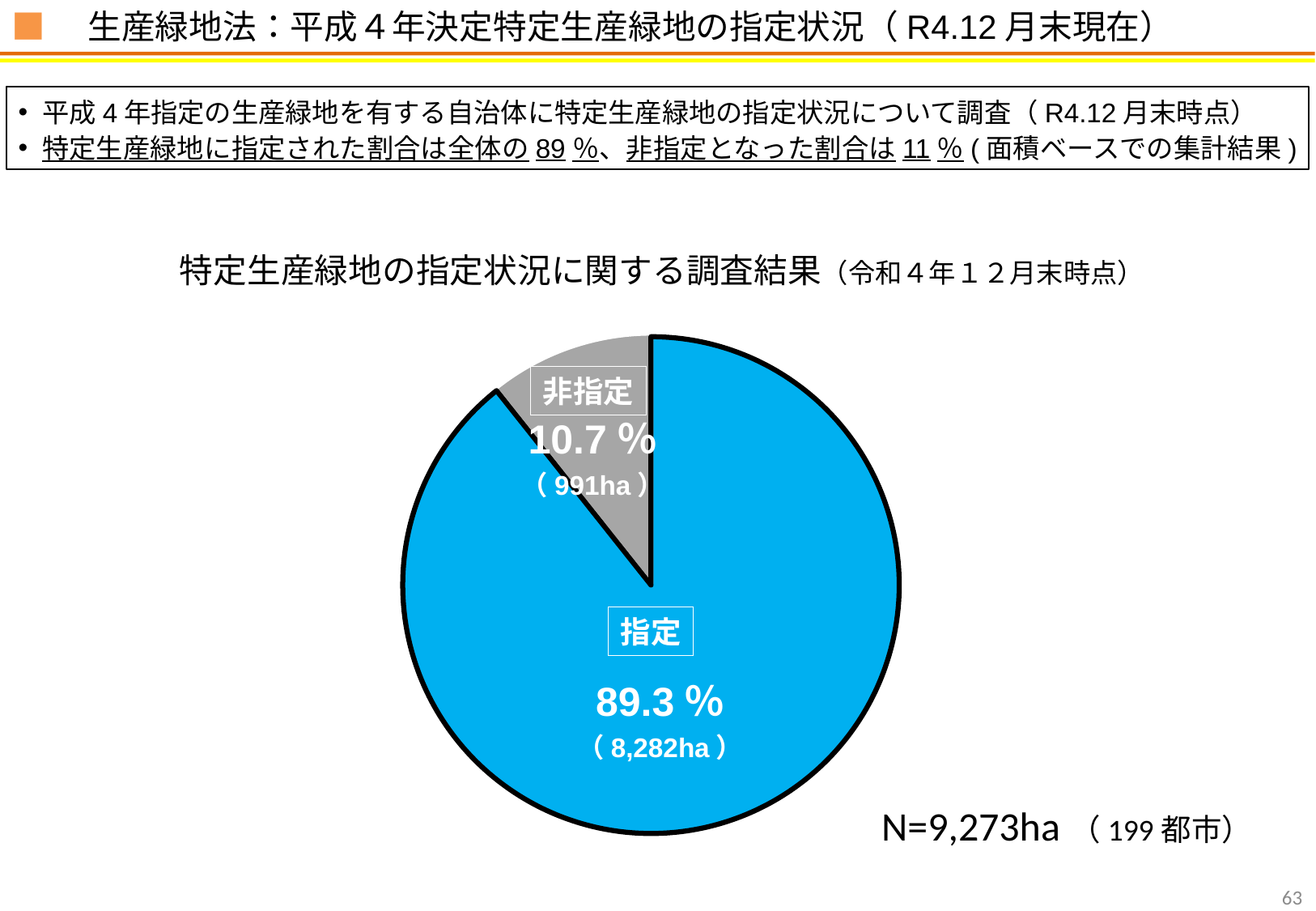

■　生産緑地法：平成４年決定特定生産緑地の指定状況（R4.12月末現在）

平成4年指定の生産緑地を有する自治体に特定生産緑地の指定状況について調査（R4.12月末時点）
特定生産緑地に指定された割合は全体の89％、非指定となった割合は11％(面積ベースでの集計結果)

### Chart

| Category |  |
|---|---|
| 指定済（申出基準日後） | 8281.87398 |
| 指定済（申出基準日前） | 0.0 |
| 指定受付済 | 0.0 |
| 意向有 | 0.0 |
| 意向無 | 0.0 |
| 未定・未把握 | 0.0 |
| 非指定 | 990.6995589999998 |
特定生産緑地の指定状況に関する調査結果（令和４年１２月末時点）

### Chart

| Category |  |
|---|---|
| 指定見込み | 8281.87398 |
| 指定意向無 | 0.0 |
| 未定・未把握 | 0.0 |
| 非指定 | 990.6995589999998 |
非指定
10.7％
（991ha）
指定
89.3％
（8,282ha）
N=9,273ha（199都市）
63